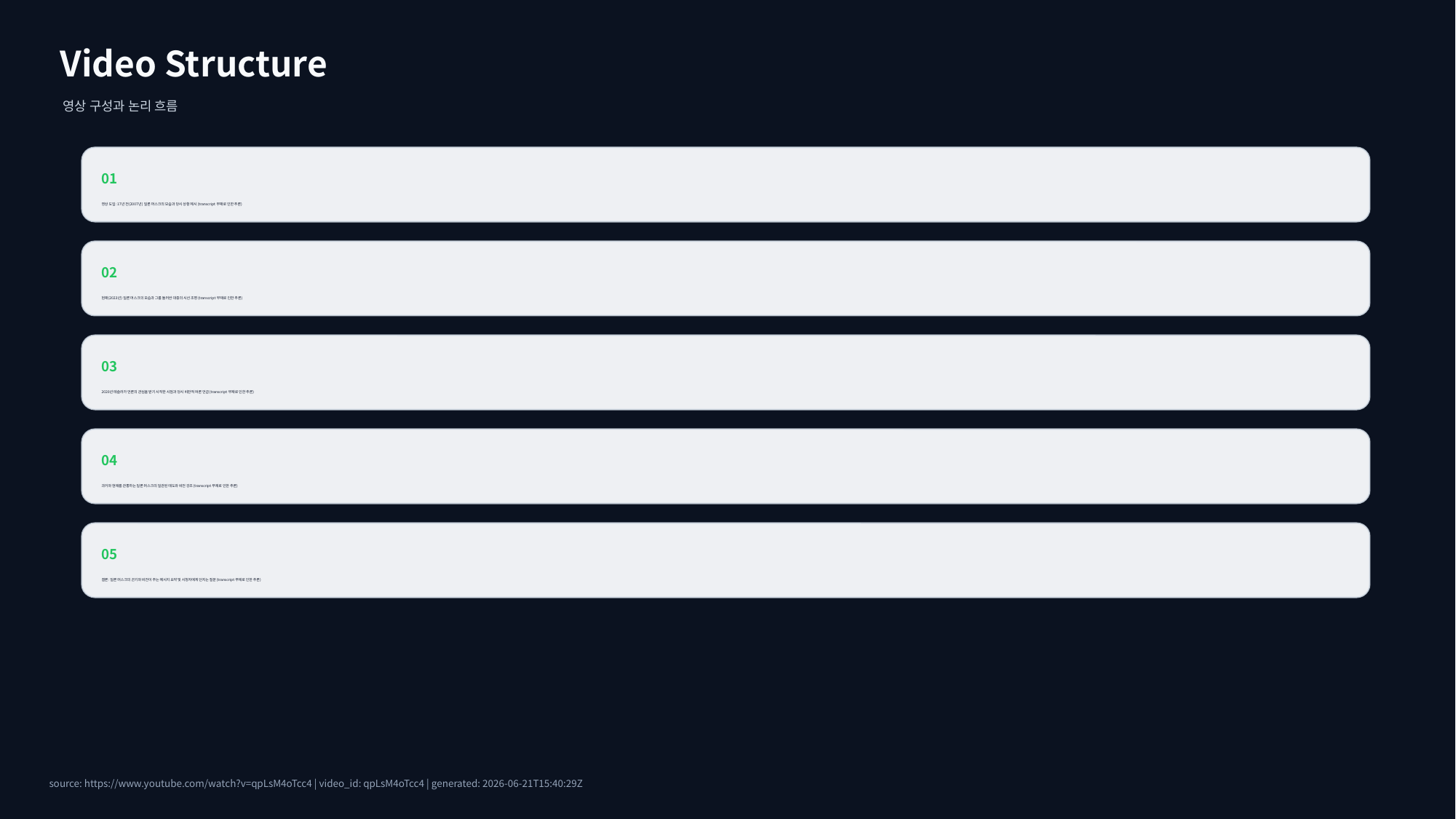

Video Structure
영상 구성과 논리 흐름

01
영상 도입: 17년 전(2007년) 일론 머스크의 모습과 당시 상황 제시 (transcript 부재로 인한 추론)

02
현재(2023년) 일론 머스크의 모습과 그를 둘러싼 대중의 시선 조명 (transcript 부재로 인한 추론)

03
2020년 테슬라가 언론의 관심을 받기 시작한 시점과 당시 비판적 여론 언급 (transcript 부재로 인한 추론)

04
과거와 현재를 관통하는 일론 머스크의 일관된 태도와 비전 강조 (transcript 부재로 인한 추론)

05
결론: 일론 머스크의 끈기와 비전이 주는 메시지 요약 및 시청자에게 던지는 질문 (transcript 부재로 인한 추론)
source: https://www.youtube.com/watch?v=qpLsM4oTcc4 | video_id: qpLsM4oTcc4 | generated: 2026-06-21T15:40:29Z